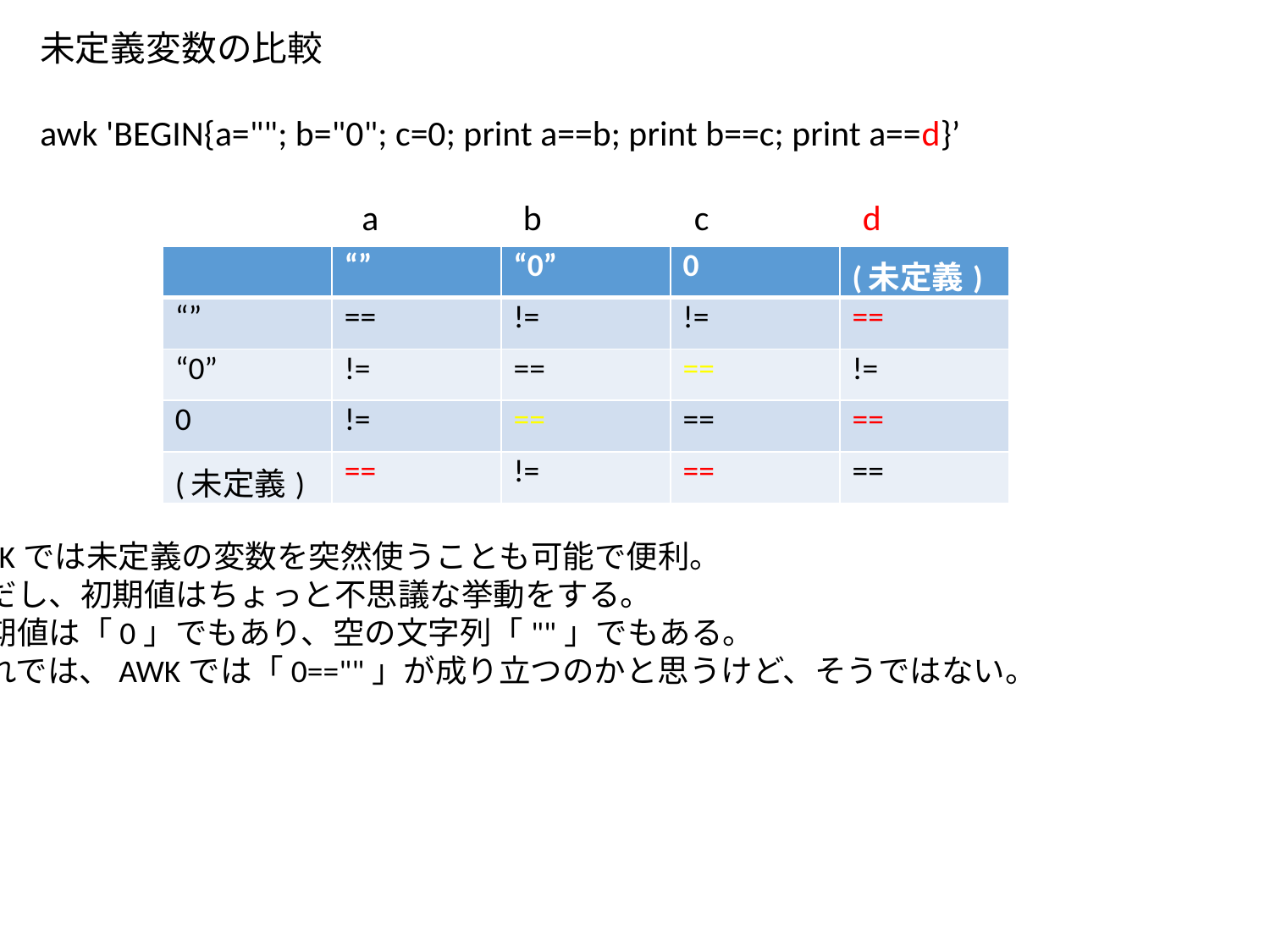

未定義変数の比較

awk 'BEGIN{a=""; b="0"; c=0; print a==b; print b==c; print a==d}’

                                        a                  b                   c                   d
|  | “” | “0” | 0 | (未定義) |
| --- | --- | --- | --- | --- |
| “” | == | != | != | == |
| “0” | != | == | == | != |
| 0 | != | == | == | == |
| (未定義) | == | != | == | == |
AWKでは未定義の変数を突然使うことも可能で便利。
ただし、初期値はちょっと不思議な挙動をする。
初期値は「0」でもあり、空の文字列「""」でもある。
それでは、AWKでは「0==""」が成り立つのかと思うけど、そうではない。